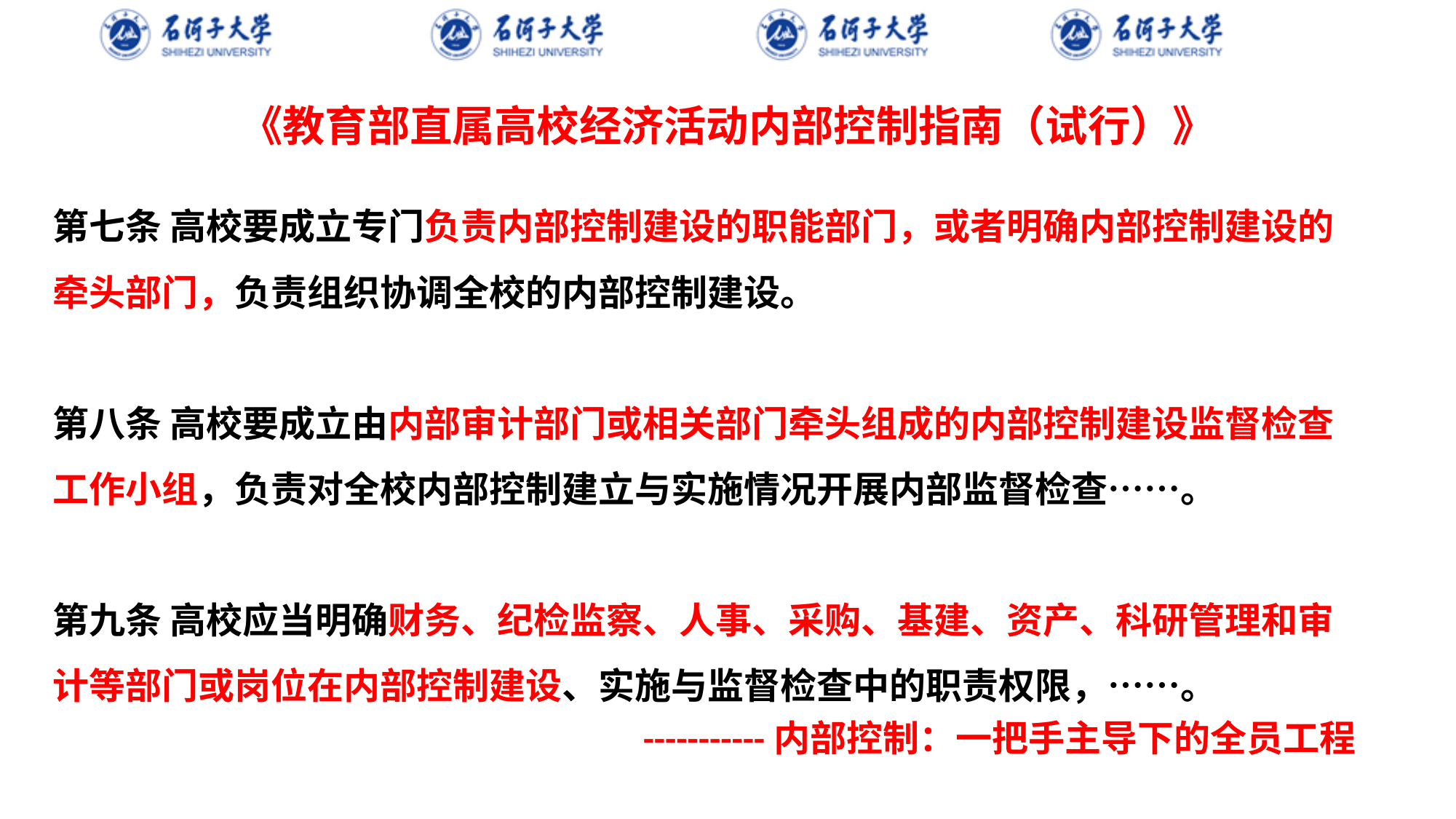

# 《教育部直属高校经济活动内部控制指南（试行）》
第七条 高校要成立专门负责内部控制建设的职能部门，或者明确内部控制建设的牵头部门，负责组织协调全校的内部控制建设。

第八条 高校要成立由内部审计部门或相关部门牵头组成的内部控制建设监督检查工作小组，负责对全校内部控制建立与实施情况开展内部监督检查……。

第九条 高校应当明确财务、纪检监察、人事、采购、基建、资产、科研管理和审计等部门或岗位在内部控制建设、实施与监督检查中的职责权限，……。
-----------内部控制：一把手主导下的全员工程